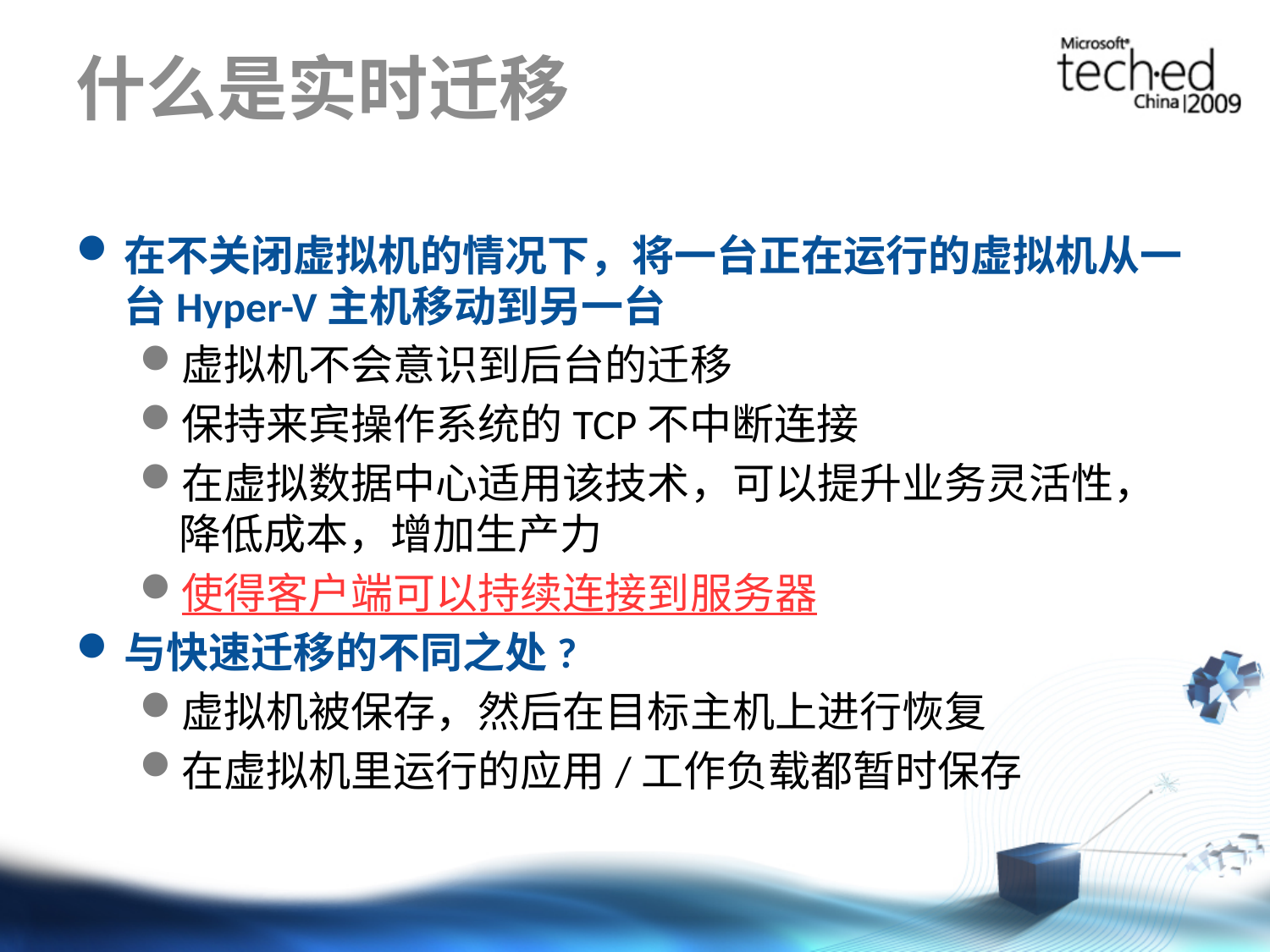

# 什么是实时迁移
在不关闭虚拟机的情况下，将一台正在运行的虚拟机从一台Hyper-V主机移动到另一台
虚拟机不会意识到后台的迁移
保持来宾操作系统的TCP不中断连接
在虚拟数据中心适用该技术，可以提升业务灵活性，降低成本，增加生产力
使得客户端可以持续连接到服务器
与快速迁移的不同之处?
虚拟机被保存，然后在目标主机上进行恢复
在虚拟机里运行的应用/工作负载都暂时保存